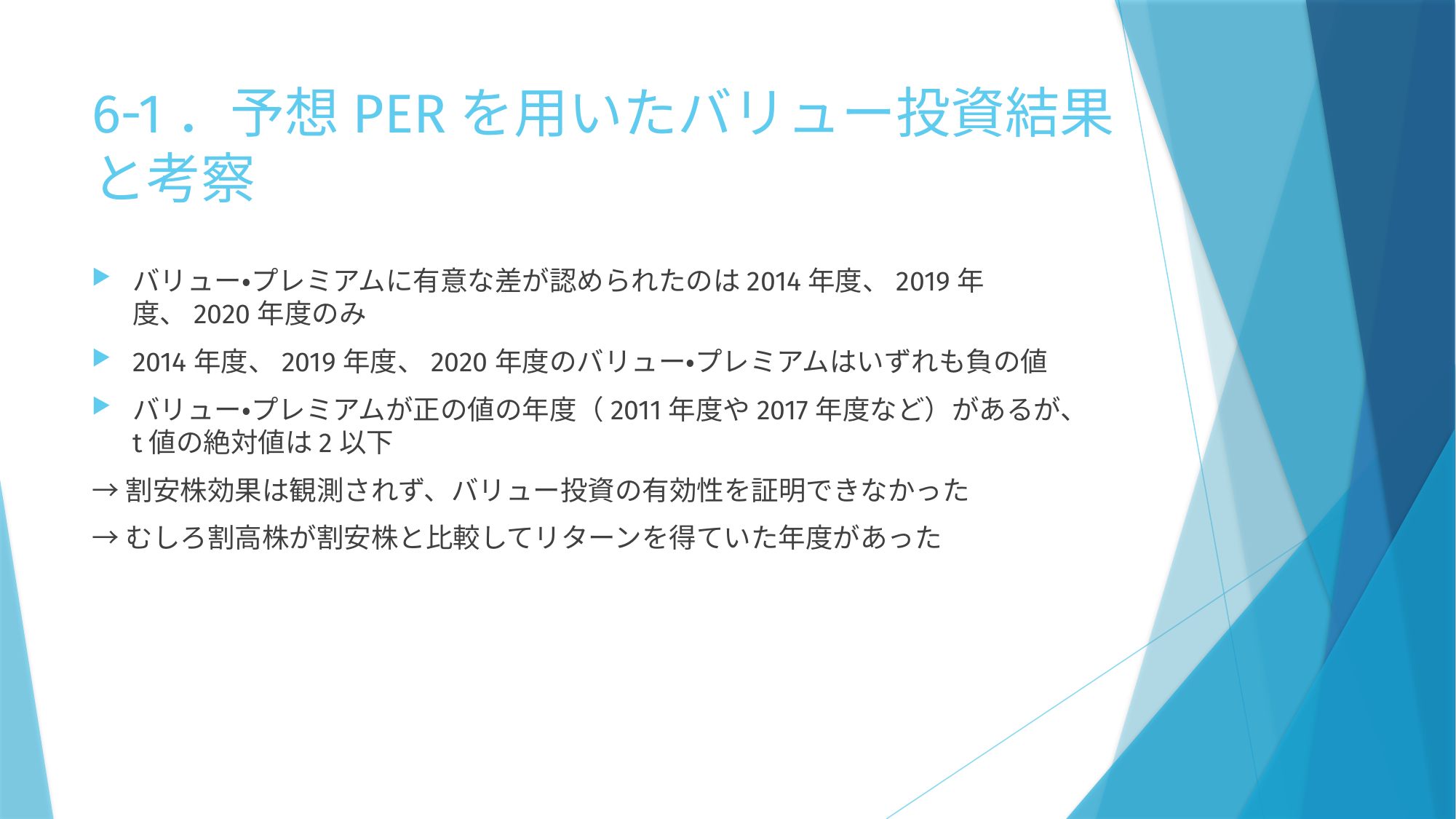

# 6-1．予想PERを用いたバリュー投資結果 と考察
バリュー・プレミアムに有意な差が認められたのは2014年度、2019年度、2020年度のみ
2014年度、2019年度、2020年度のバリュー・プレミアムはいずれも負の値
バリュー・プレミアムが正の値の年度（2011年度や2017年度など）があるが、t値の絶対値は2以下
→割安株効果は観測されず、バリュー投資の有効性を証明できなかった
→むしろ割高株が割安株と比較してリターンを得ていた年度があった